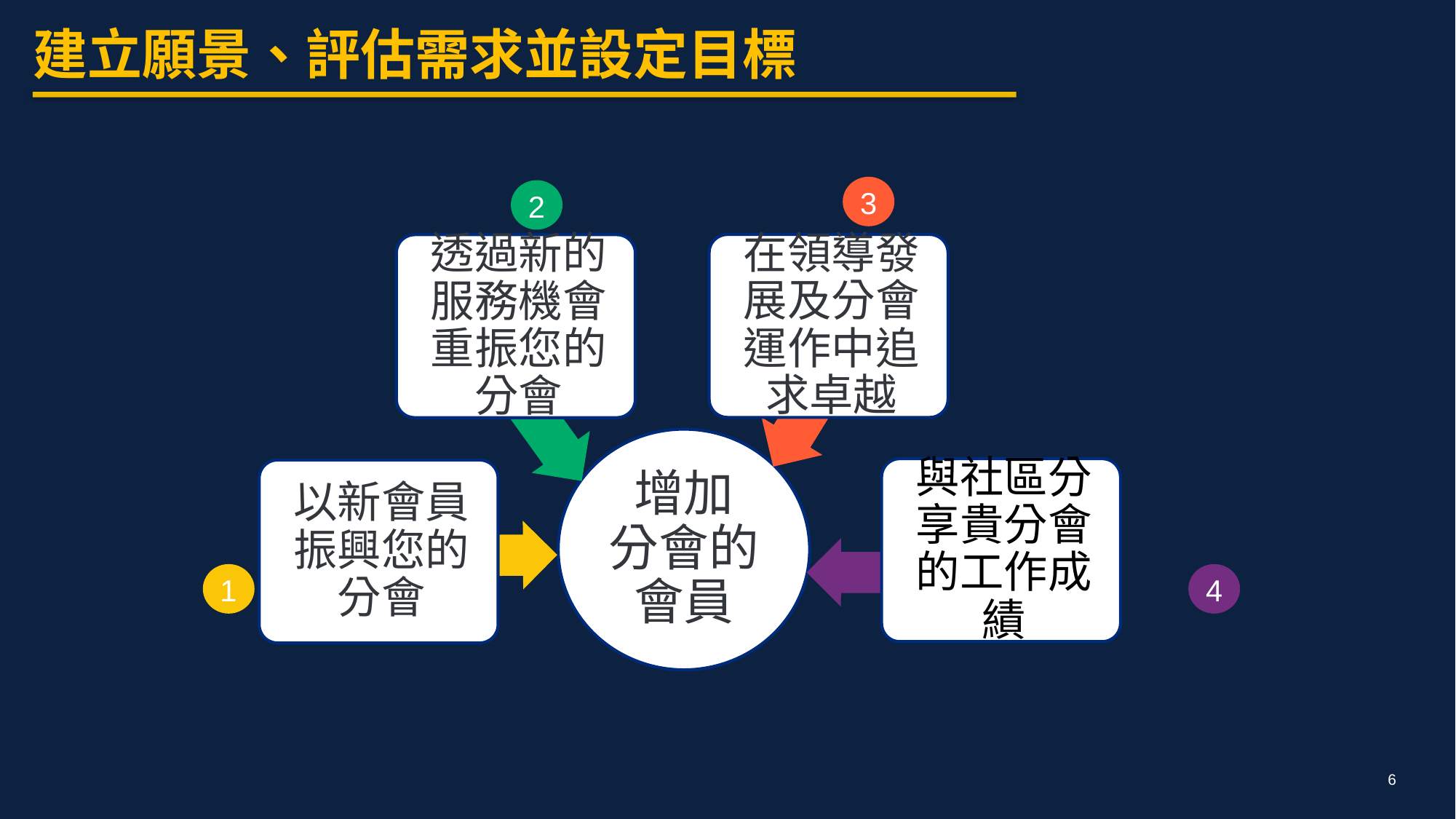

建立願景、評估需求並設定目標

增加
分會的
會員
以新會員振興您的分會
透過新的服務機會重振您的分會
在領導發展及分會運作中追求卓越
與社區分享貴分會的工作成績
3
2
4
1
6